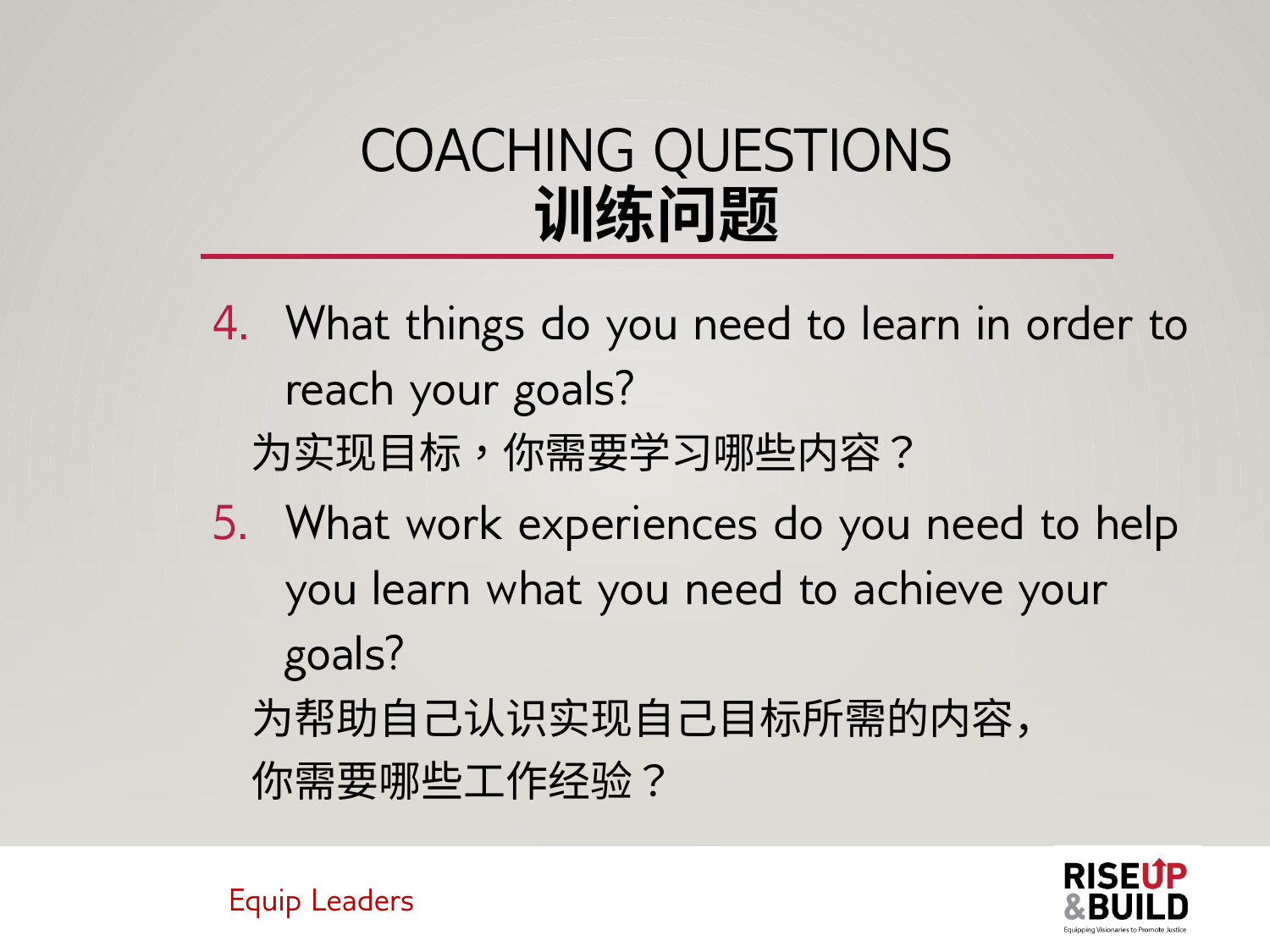

# Coaching Questions 训练问题
What things do you need to learn in order to reach your goals?
   为实现目标，你需要学习哪些内容？
What work experiences do you need to help you learn what you need to achieve your goals?
   为帮助自己认识实现自己目标所需的内容，
   你需要哪些工作经验？
Equip Leaders